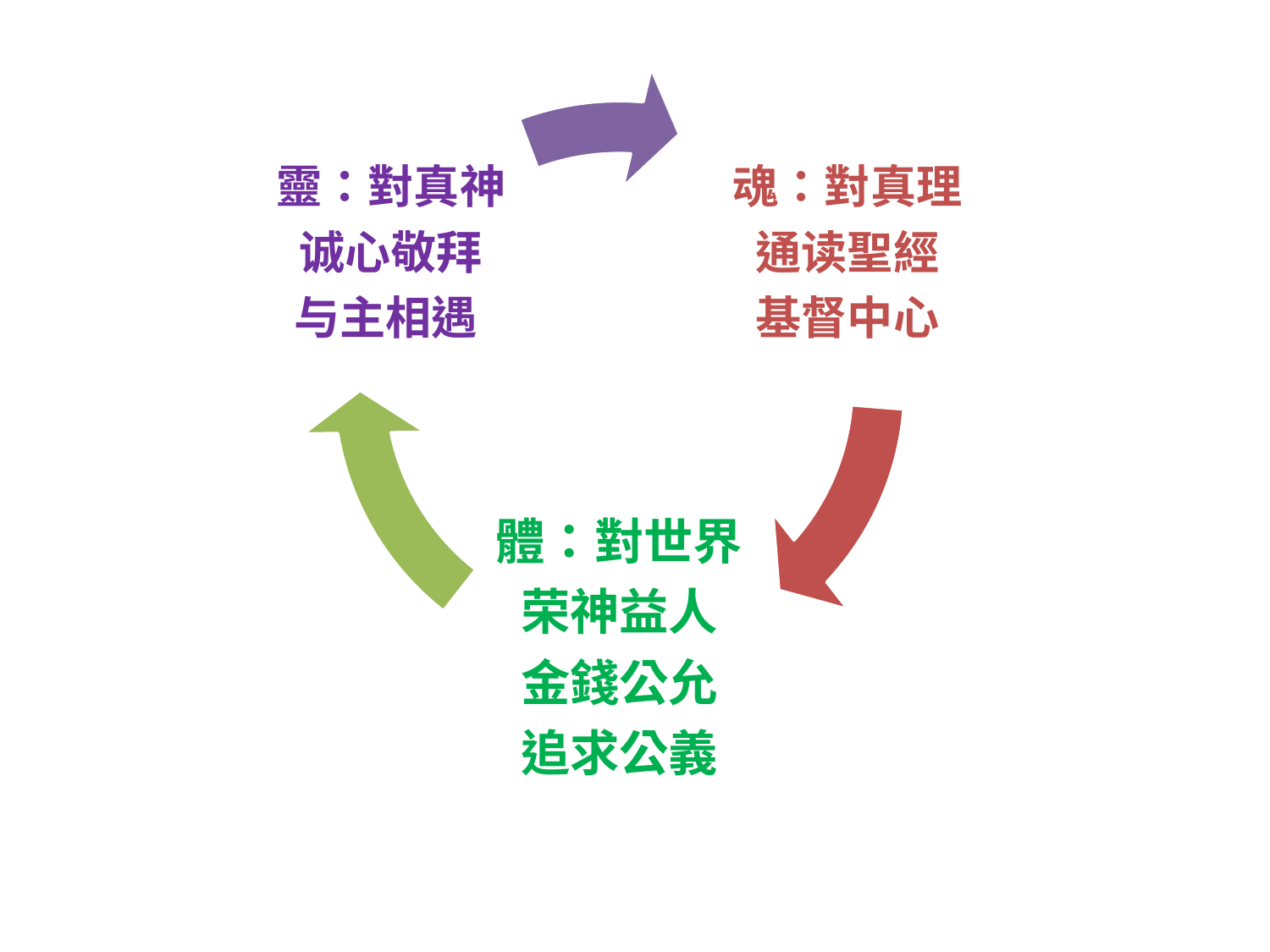

魂：對真理
通读聖經
基督中心
體：對世界
荣神益人
金錢公允
追求公義
靈：對真神
诚心敬拜
与主相遇
#